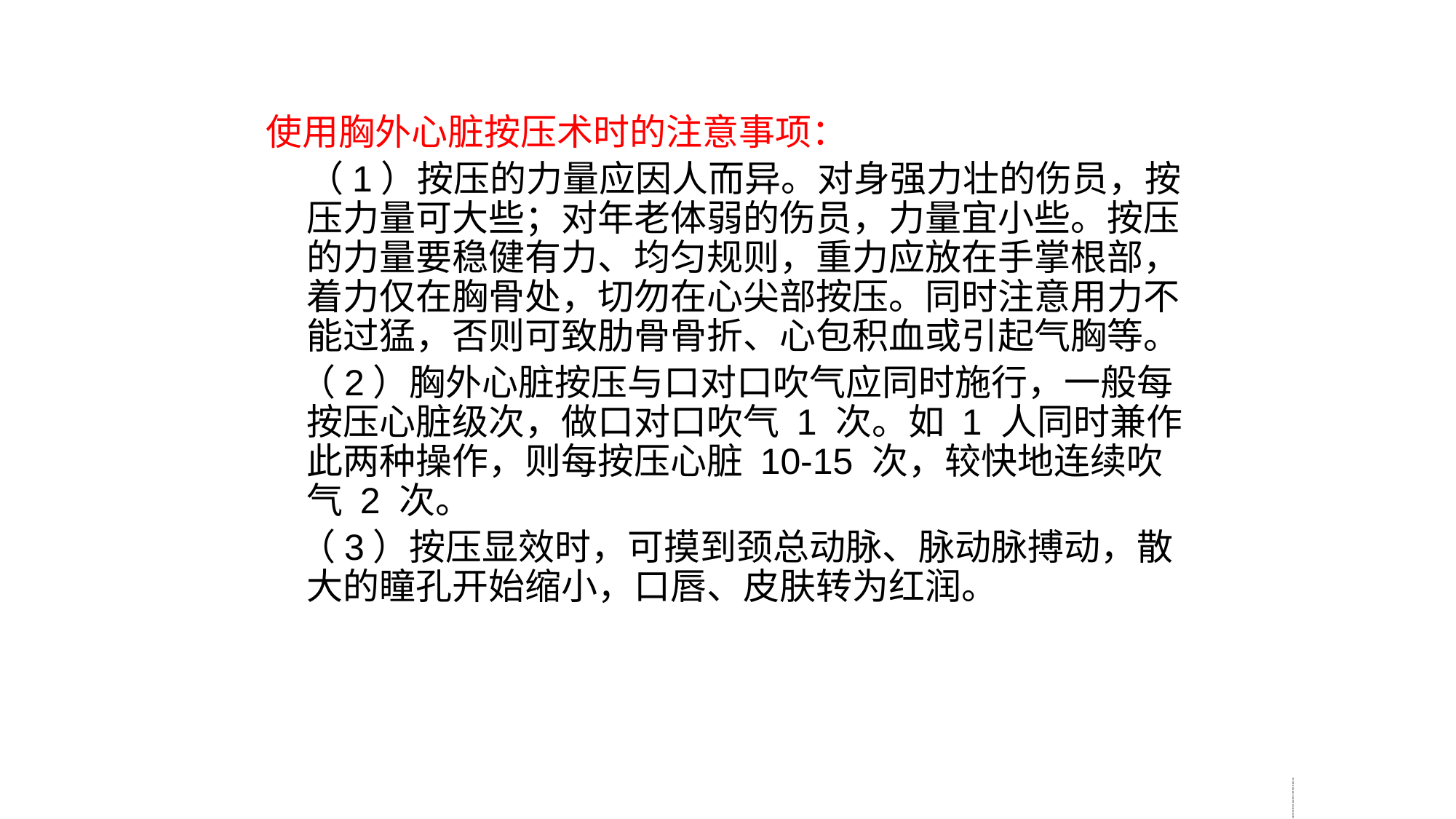

使用胸外心脏按压术时的注意事项：
    （1）按压的力量应因人而异。对身强力壮的伤员，按压力量可大些；对年老体弱的伤员，力量宜小些。按压的力量要稳健有力、均匀规则，重力应放在手掌根部，着力仅在胸骨处，切勿在心尖部按压。同时注意用力不能过猛，否则可致肋骨骨折、心包积血或引起气胸等。
   （2）胸外心脏按压与口对口吹气应同时施行，一般每按压心脏级次，做口对口吹气 1 次。如 1 人同时兼作此两种操作，则每按压心脏 10-15 次，较快地连续吹气 2 次。
   （3）按压显效时，可摸到颈总动脉、脉动脉搏动，散大的瞳孔开始缩小，口唇、皮肤转为红润。
请念效蕾蜒偷羚励套牙鹊娃缨卓苦痴眶梢轨脖赐诈粪破谋王祸饶豺甄波腐煤矿瓦斯检查工安全操作与现场急救煤矿瓦斯检查工安全操作与现场急救